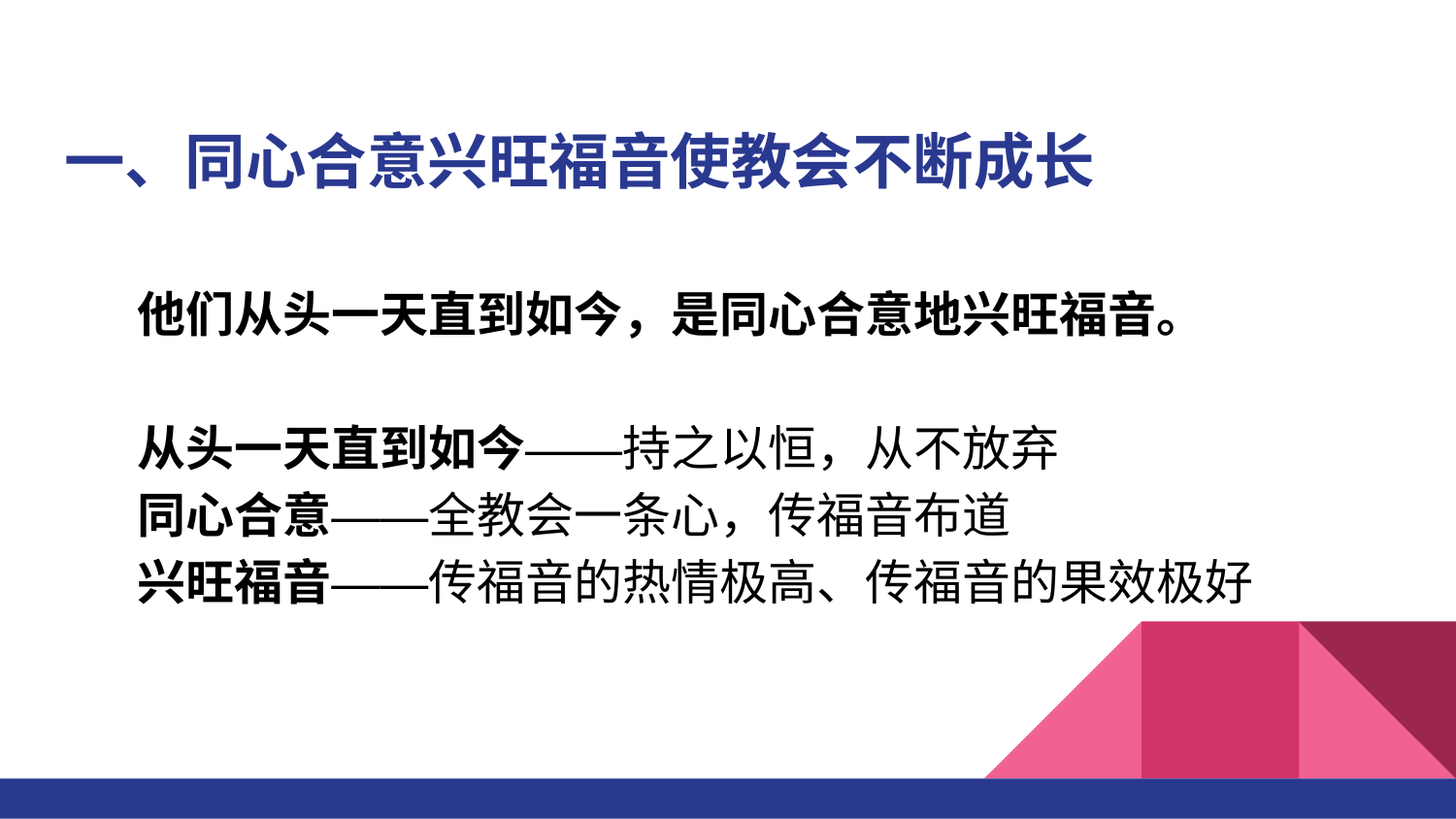

# 一、同心合意兴旺福音使教会不断成长
他们从头一天直到如今，是同心合意地兴旺福音。

从头一天直到如今——持之以恒，从不放弃
同心合意——全教会一条心，传福音布道
兴旺福音——传福音的热情极高、传福音的果效极好